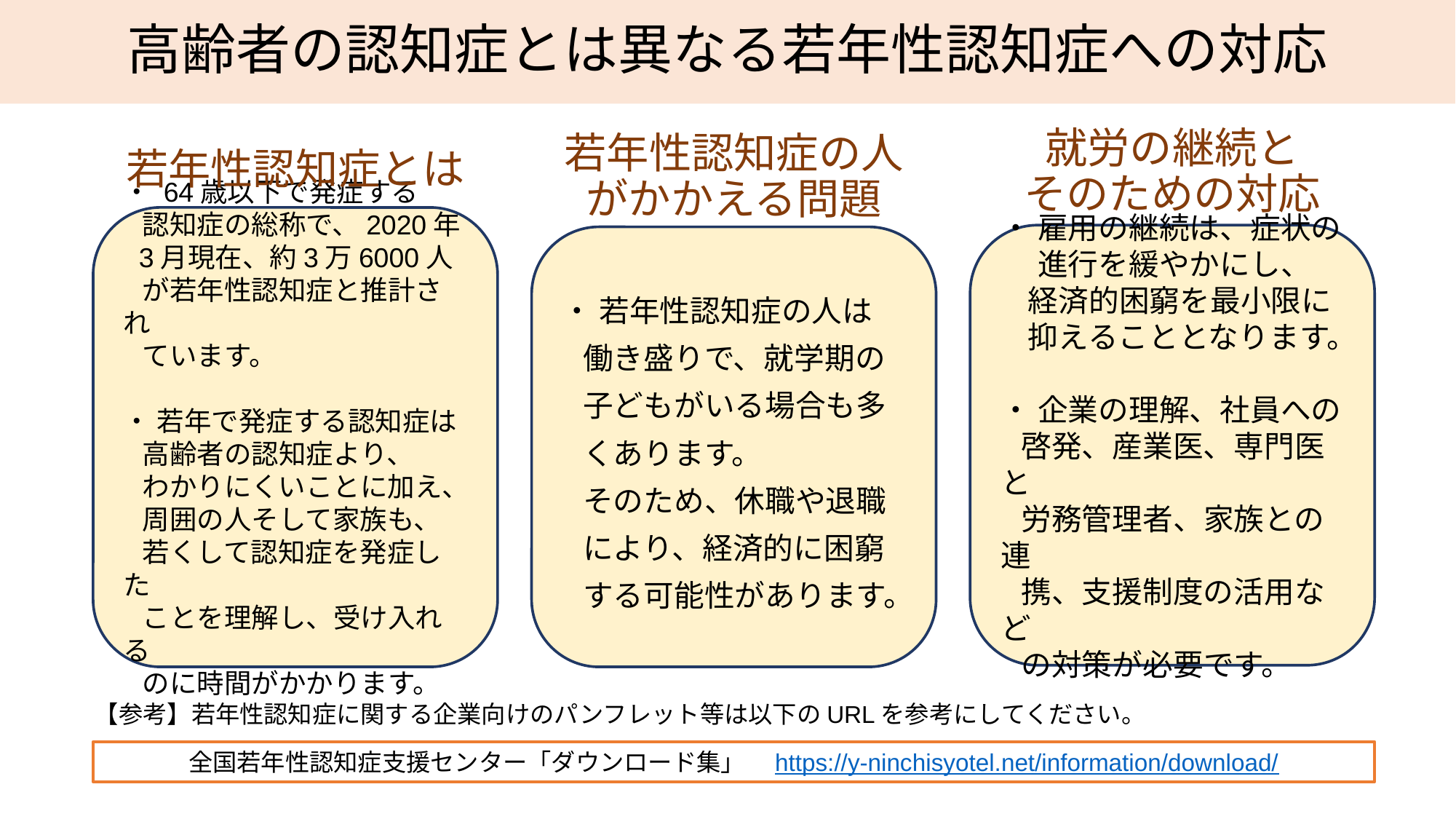

# 高齢者の認知症とは異なる若年性認知症への対応
就労の継続と
そのための対応
若年性認知症の人
がかかえる問題
若年性認知症とは
・ 64歳以下で発症する
  認知症の総称で、2020年
  3月現在、約3万6000人
  が若年性認知症と推計され
  ています。

・ 若年で発症する認知症は
  高齢者の認知症より、
  わかりにくいことに加え、
  周囲の人そして家族も、
  若くして認知症を発症した
  ことを理解し、受け入れる
  のに時間がかかります。
・ 雇用の継続は、症状の
　 進行を緩やかにし、
   経済的困窮を最小限に
   抑えることとなります。

・ 企業の理解、社員への
  啓発、産業医、専門医と
  労務管理者、家族との連
  携、支援制度の活用など
  の対策が必要です。
・ 若年性認知症の人は
  働き盛りで、就学期の
  子どもがいる場合も多
  くあります。
  そのため、休職や退職
  により、経済的に困窮
  する可能性があります。
【参考】若年性認知症に関する企業向けのパンフレット等は以下のURLを参考にしてください。
全国若年性認知症支援センター「ダウンロード集」　https://y-ninchisyotel.net/information/download/